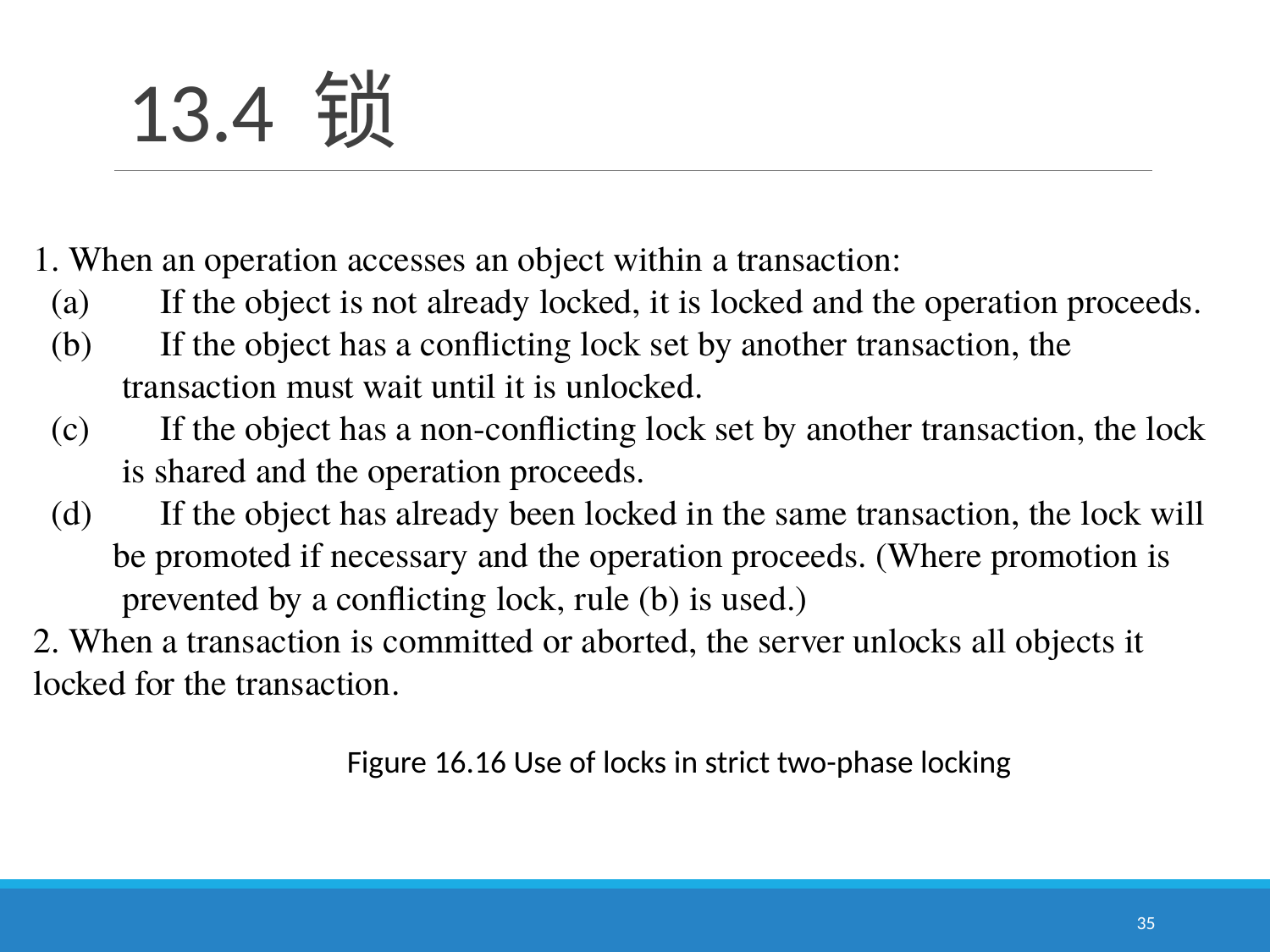

# 13.4 锁
1. When an operation accesses an object within a transaction:
  (a)	If the object is not already locked, it is locked and the operation proceeds.
  (b)	If the object has a conflicting lock set by another transaction, the
          transaction must wait until it is unlocked.
  (c)	If the object has a non-conflicting lock set by another transaction, the lock
          is shared and the operation proceeds.
  (d)	If the object has already been locked in the same transaction, the lock will
         be promoted if necessary and the operation proceeds. (Where promotion is
          prevented by a conflicting lock, rule (b) is used.)
2. When a transaction is committed or aborted, the server unlocks all objects it locked for the transaction.
Figure 16.16 Use of locks in strict two-phase locking
35